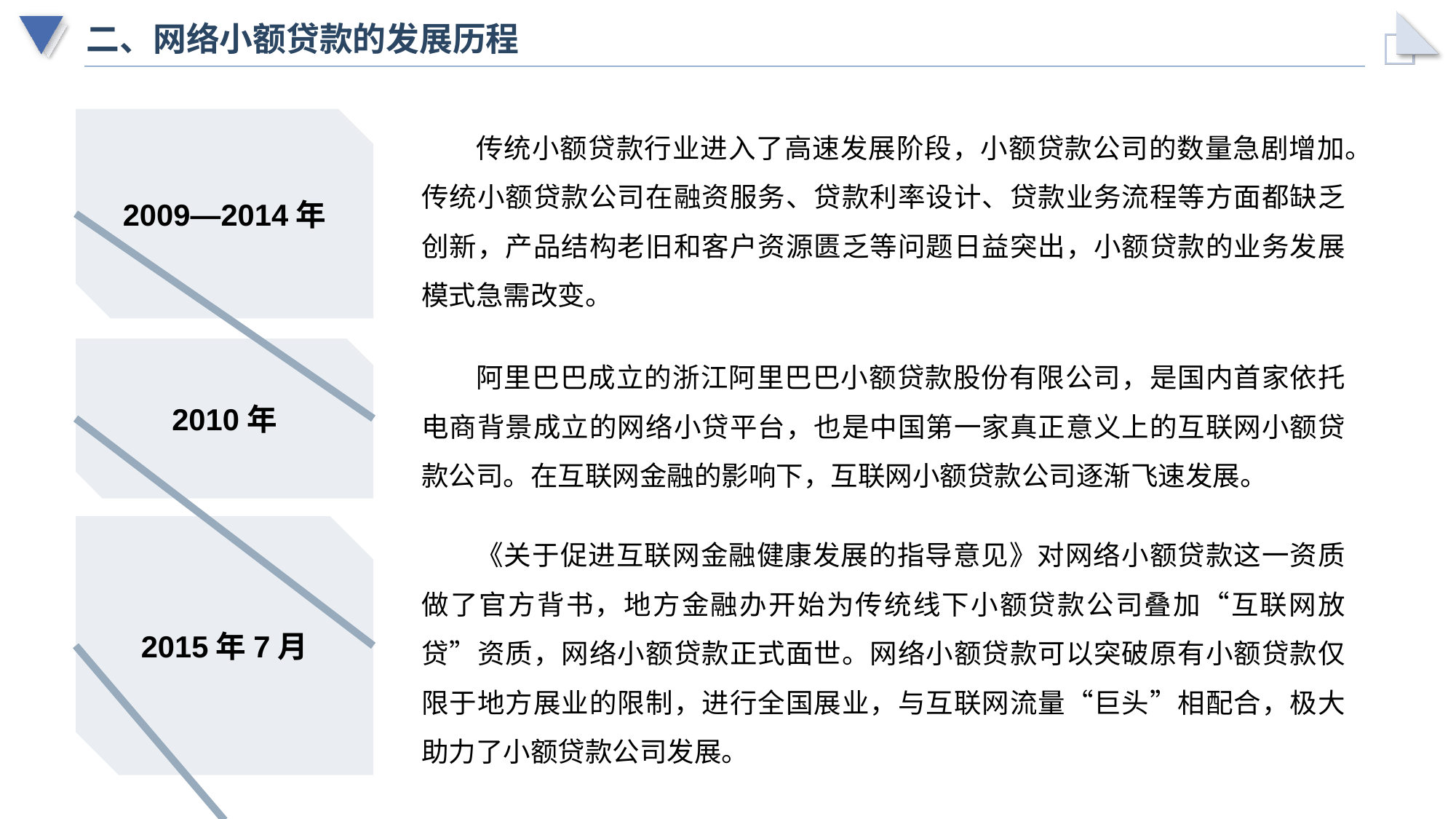

# 二、网络小额贷款的发展历程
2009—2014年
传统小额贷款行业进入了高速发展阶段，小额贷款公司的数量急剧增加。传统小额贷款公司在融资服务、贷款利率设计、贷款业务流程等方面都缺乏创新，产品结构老旧和客户资源匮乏等问题日益突出，小额贷款的业务发展模式急需改变。
2010年
阿里巴巴成立的浙江阿里巴巴小额贷款股份有限公司，是国内首家依托电商背景成立的网络小贷平台，也是中国第一家真正意义上的互联网小额贷款公司。在互联网金融的影响下，互联网小额贷款公司逐渐飞速发展。
2015年7月
《关于促进互联网金融健康发展的指导意见》对网络小额贷款这一资质做了官方背书，地方金融办开始为传统线下小额贷款公司叠加“互联网放贷”资质，网络小额贷款正式面世。网络小额贷款可以突破原有小额贷款仅限于地方展业的限制，进行全国展业，与互联网流量“巨头”相配合，极大助力了小额贷款公司发展。